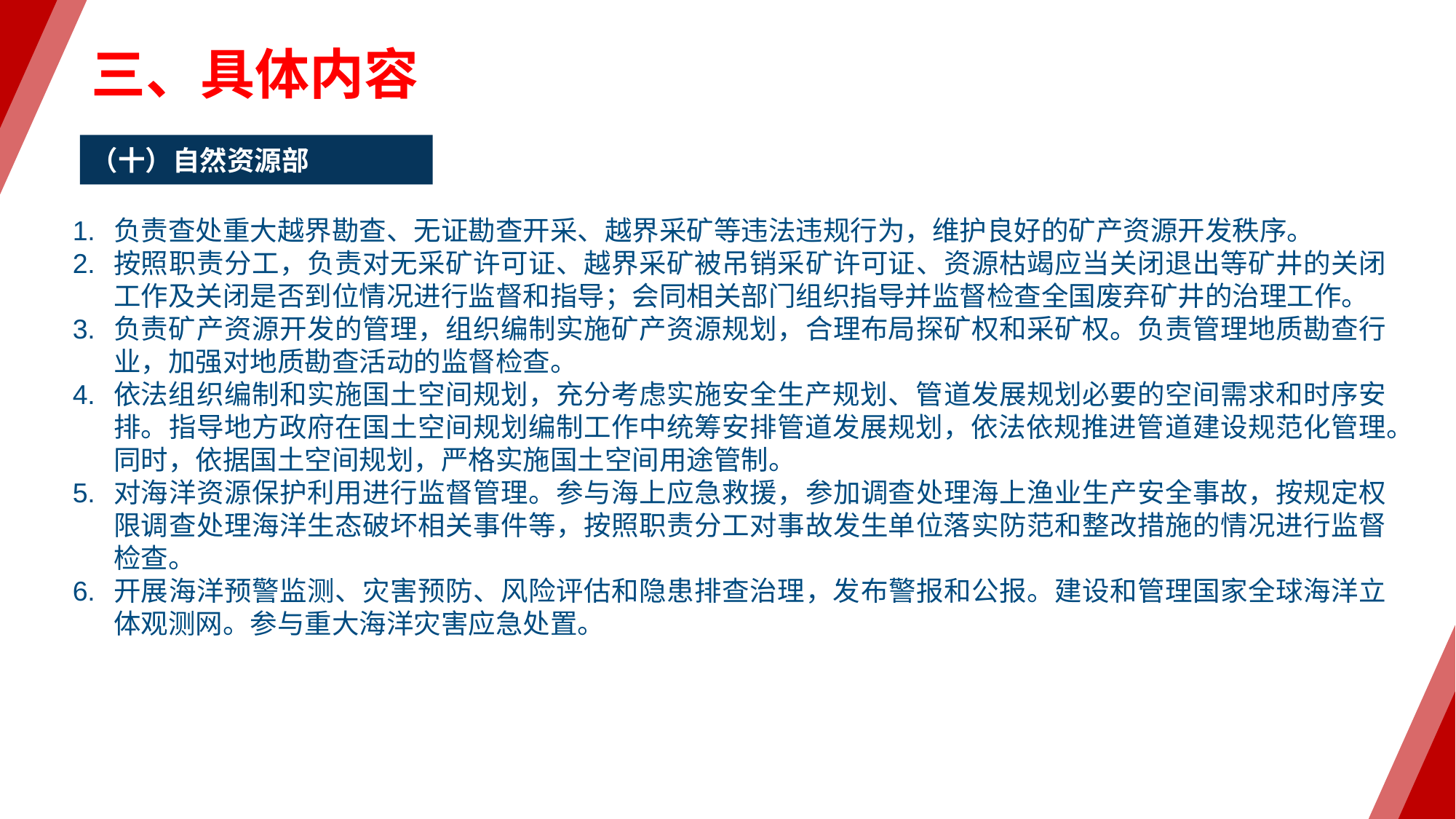

三、具体内容
（十）自然资源部
负责查处重大越界勘查、无证勘查开采、越界采矿等违法违规行为，维护良好的矿产资源开发秩序。
按照职责分工，负责对无采矿许可证、越界采矿被吊销采矿许可证、资源枯竭应当关闭退出等矿井的关闭工作及关闭是否到位情况进行监督和指导；会同相关部门组织指导并监督检查全国废弃矿井的治理工作。
负责矿产资源开发的管理，组织编制实施矿产资源规划，合理布局探矿权和采矿权。负责管理地质勘查行业，加强对地质勘查活动的监督检查。
依法组织编制和实施国土空间规划，充分考虑实施安全生产规划、管道发展规划必要的空间需求和时序安排。指导地方政府在国土空间规划编制工作中统筹安排管道发展规划，依法依规推进管道建设规范化管理。同时，依据国土空间规划，严格实施国土空间用途管制。
对海洋资源保护利用进行监督管理。参与海上应急救援，参加调查处理海上渔业生产安全事故，按规定权限调查处理海洋生态破坏相关事件等，按照职责分工对事故发生单位落实防范和整改措施的情况进行监督检查。
开展海洋预警监测、灾害预防、风险评估和隐患排查治理，发布警报和公报。建设和管理国家全球海洋立体观测网。参与重大海洋灾害应急处置。